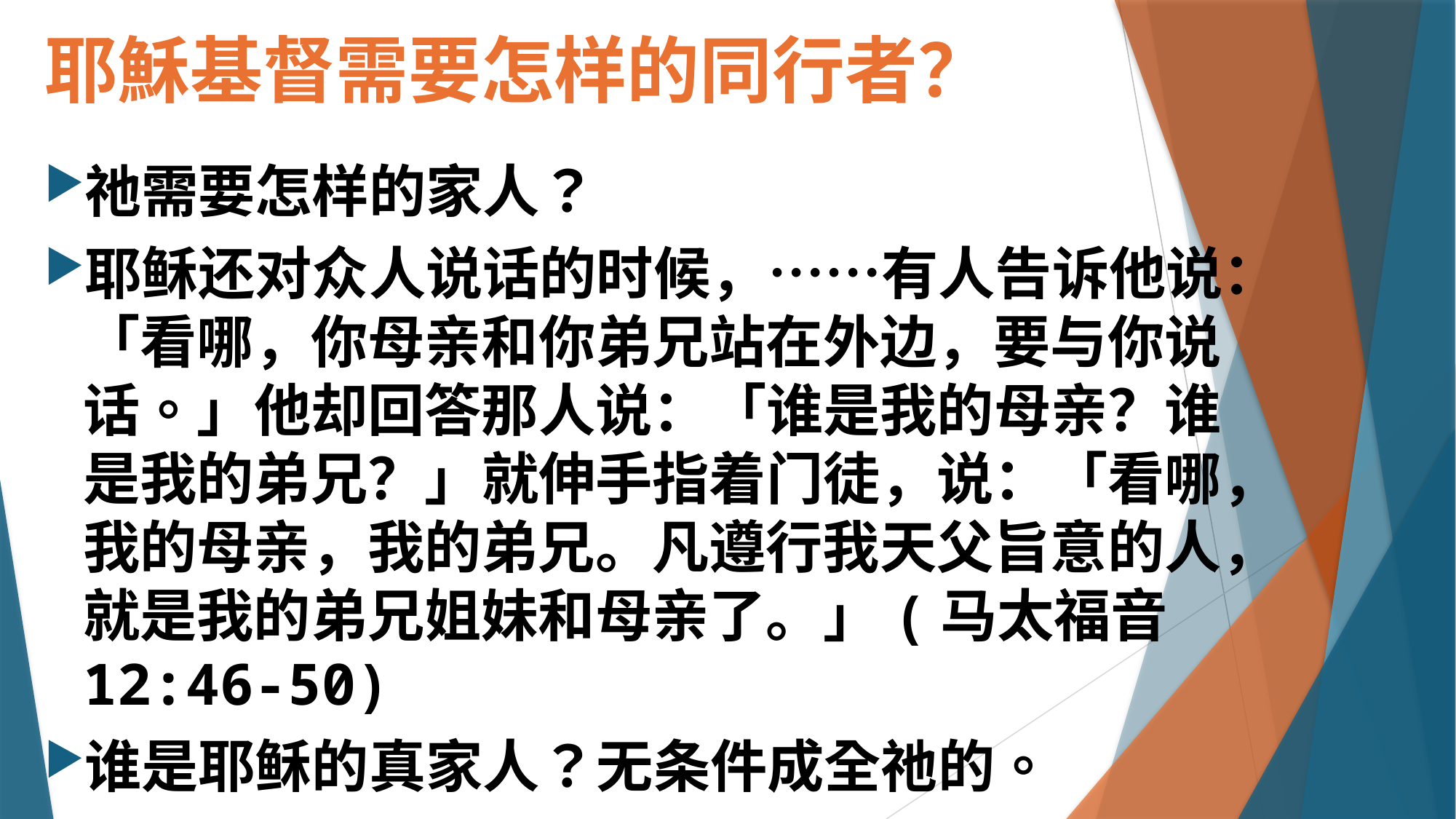

# 耶穌基督需要怎样的同行者？
祂需要怎样的家人？
耶稣还对众人说话的时候，……有人告诉他说：「看哪，你母亲和你弟兄站在外边，要与你说话。」他却回答那人说：「谁是我的母亲？谁是我的弟兄？」就伸手指着门徒，说：「看哪，我的母亲，我的弟兄。凡遵行我天父旨意的人，就是我的弟兄姐妹和母亲了。」(马太福音 12:46-50)
谁是耶稣的真家人？无条件成全祂的。